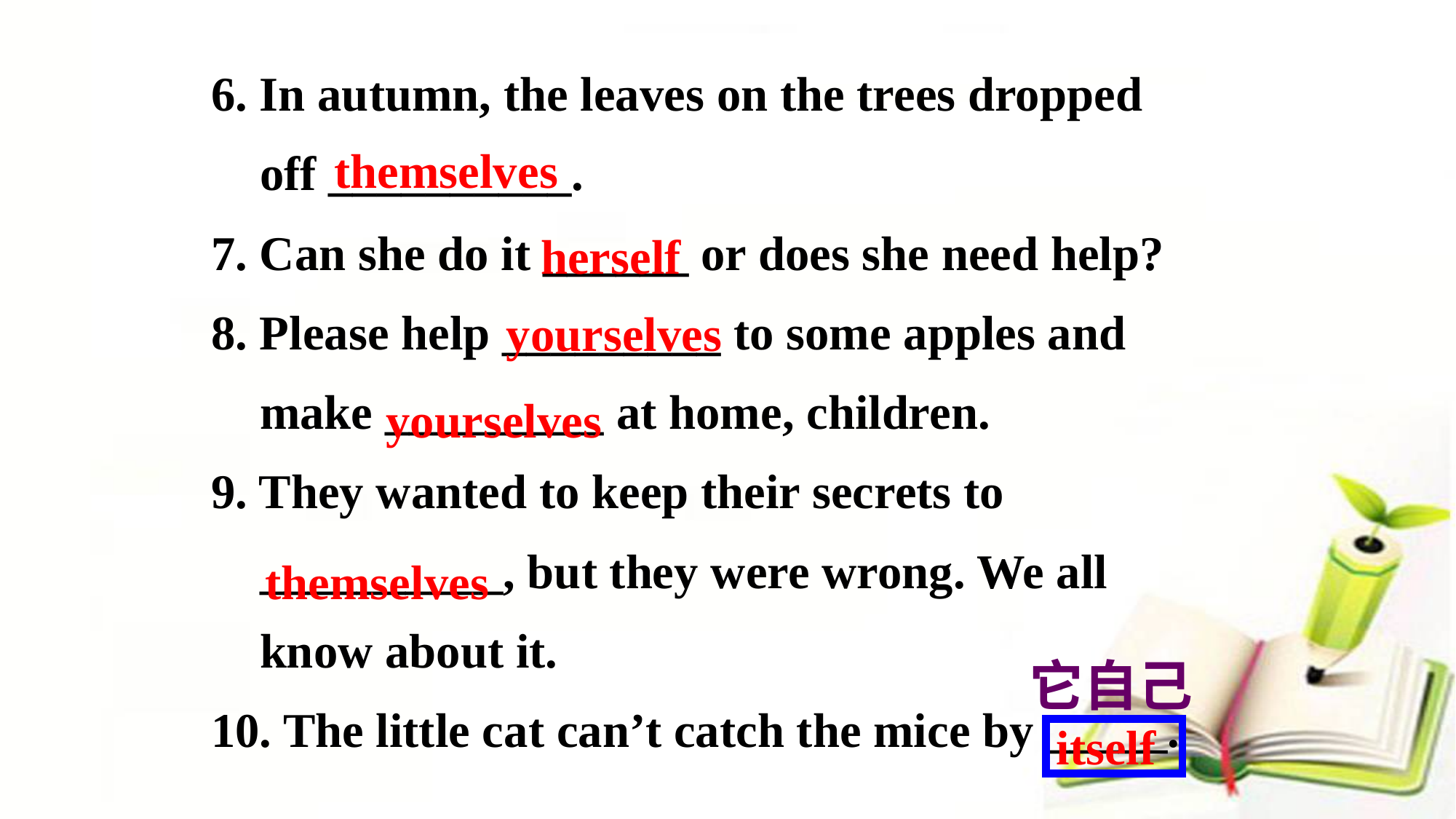

6. In autumn, the leaves on the trees dropped
    off __________.
7. Can she do it ______ or does she need help?
8. Please help _________ to some apples and
    make _________ at home, children.
9. They wanted to keep their secrets to
    __________, but they were wrong. We all
    know about it.
10. The little cat can’t catch the mice by _____.
themselves
herself
yourselves

yourselves
themselves
它自己
itself